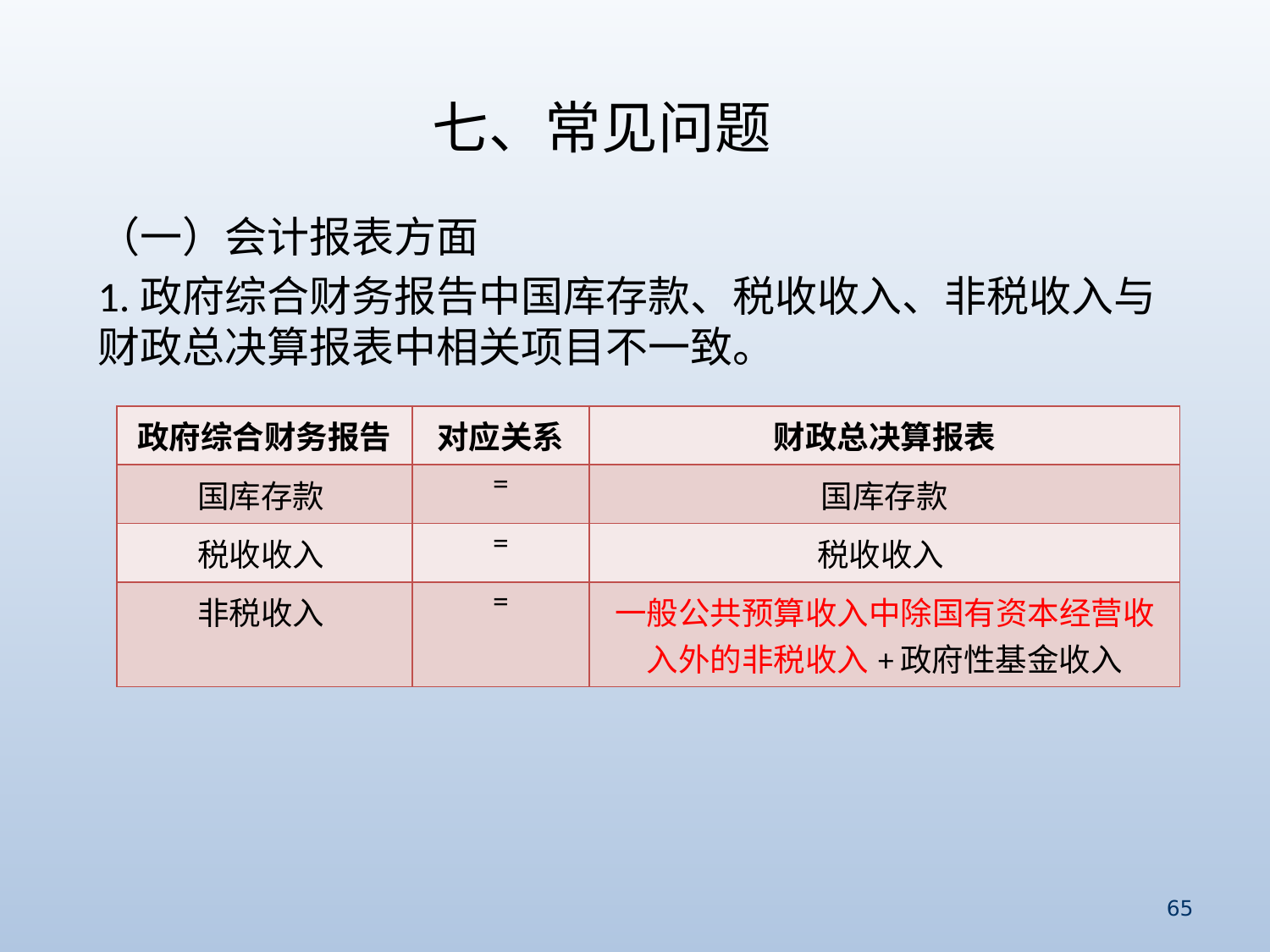

# 七、常见问题
（一）会计报表方面
1.政府综合财务报告中国库存款、税收收入、非税收入与财政总决算报表中相关项目不一致。
| 政府综合财务报告 | 对应关系 | 财政总决算报表 |
| --- | --- | --- |
| 国库存款 | = | 国库存款 |
| 税收收入 | = | 税收收入 |
| 非税收入 | = | 一般公共预算收入中除国有资本经营收入外的非税收入+政府性基金收入 |
65